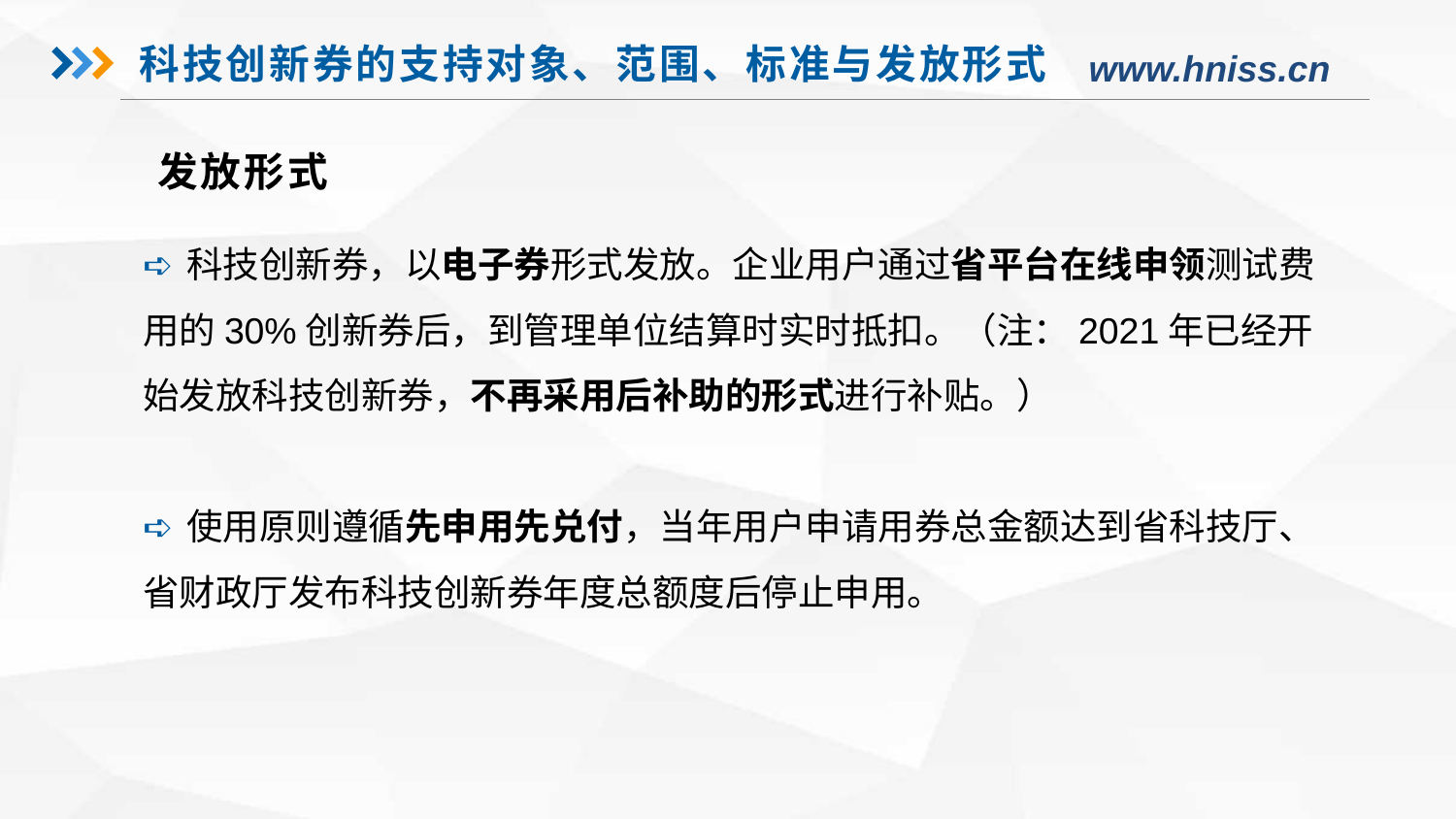

科技创新券的支持对象、范围、标准与发放形式
发放形式
➪科技创新券，以电子券形式发放。企业用户通过省平台在线申领测试费用的30%创新券后，到管理单位结算时实时抵扣。（注：2021年已经开始发放科技创新券，不再采用后补助的形式进行补贴。）

➪使用原则遵循先申用先兑付，当年用户申请用券总金额达到省科技厅、省财政厅发布科技创新券年度总额度后停止申用。